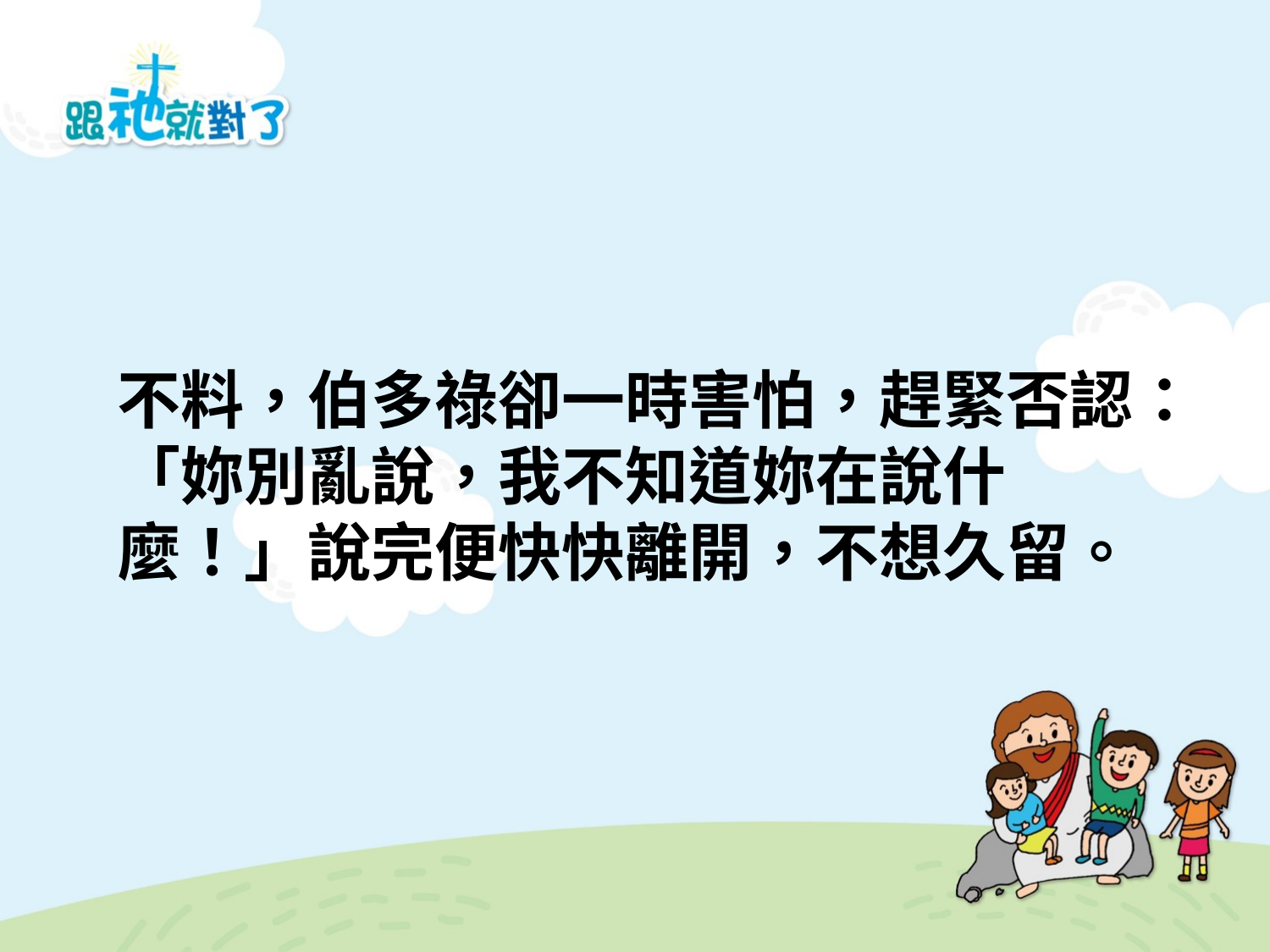

不料，伯多祿卻一時害怕，趕緊否認：「妳別亂說，我不知道妳在說什麼！」說完便快快離開，不想久留。